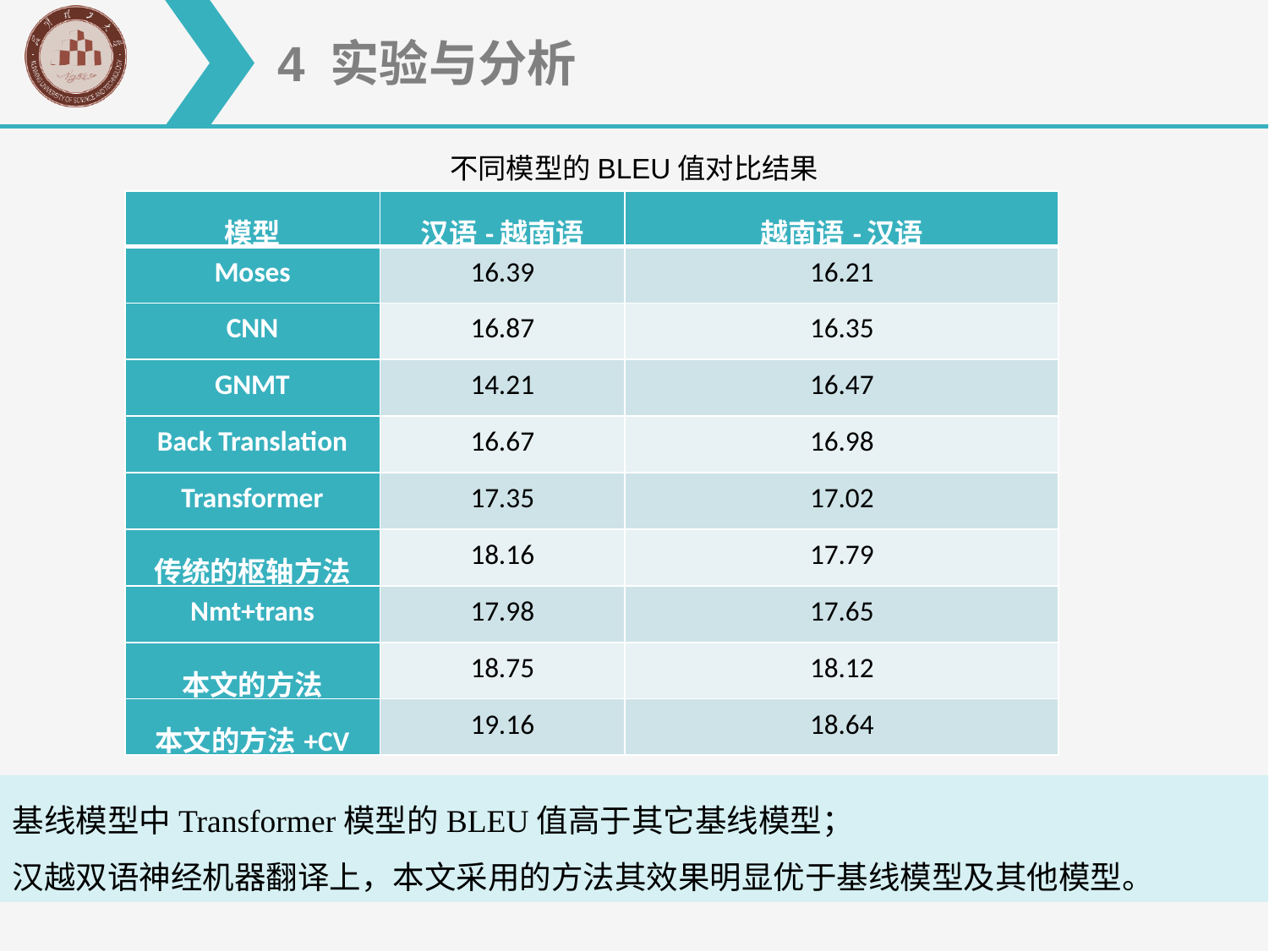

4 实验与分析
不同模型的BLEU值对比结果
| 模型 | 汉语-越南语 | 越南语-汉语 |
| --- | --- | --- |
| Moses | 16.39 | 16.21 |
| CNN | 16.87 | 16.35 |
| GNMT | 14.21 | 16.47 |
| Back Translation | 16.67 | 16.98 |
| Transformer | 17.35 | 17.02 |
| 传统的枢轴方法 | 18.16 | 17.79 |
| Nmt+trans | 17.98 | 17.65 |
| 本文的方法 | 18.75 | 18.12 |
| 本文的方法+CV | 19.16 | 18.64 |
基线模型中Transformer模型的BLEU值高于其它基线模型；
汉越双语神经机器翻译上，本文采用的方法其效果明显优于基线模型及其他模型。